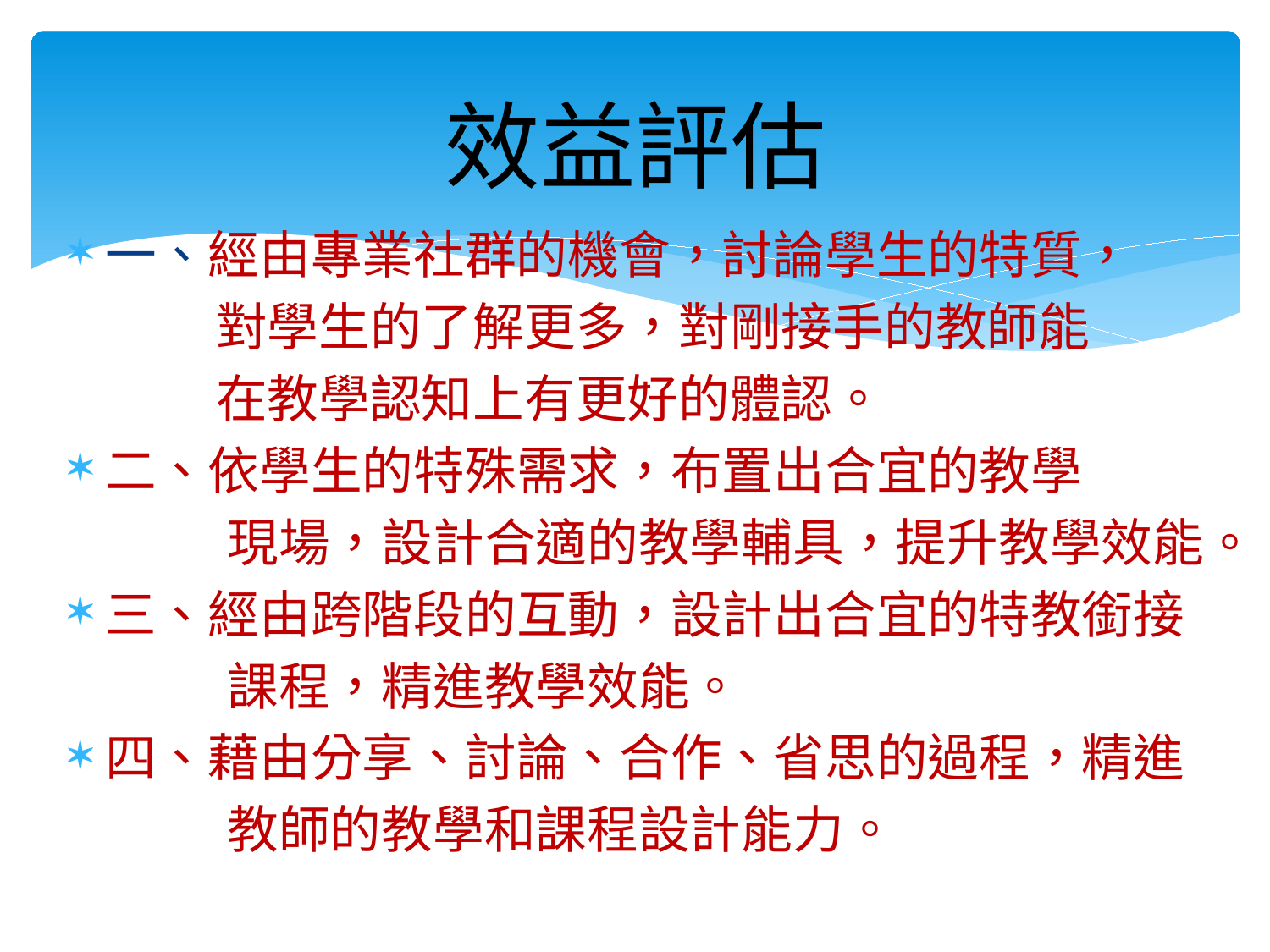

# 效益評估
一、經由專業社群的機會，討論學生的特質，
            對學生的了解更多，對剛接手的教師能
            在教學認知上有更好的體認。
二、依學生的特殊需求，布置出合宜的教學
             現場，設計合適的教學輔具，提升教學效能。
三、經由跨階段的互動，設計出合宜的特教銜接
             課程，精進教學效能。
四、藉由分享、討論、合作、省思的過程，精進
             教師的教學和課程設計能力。